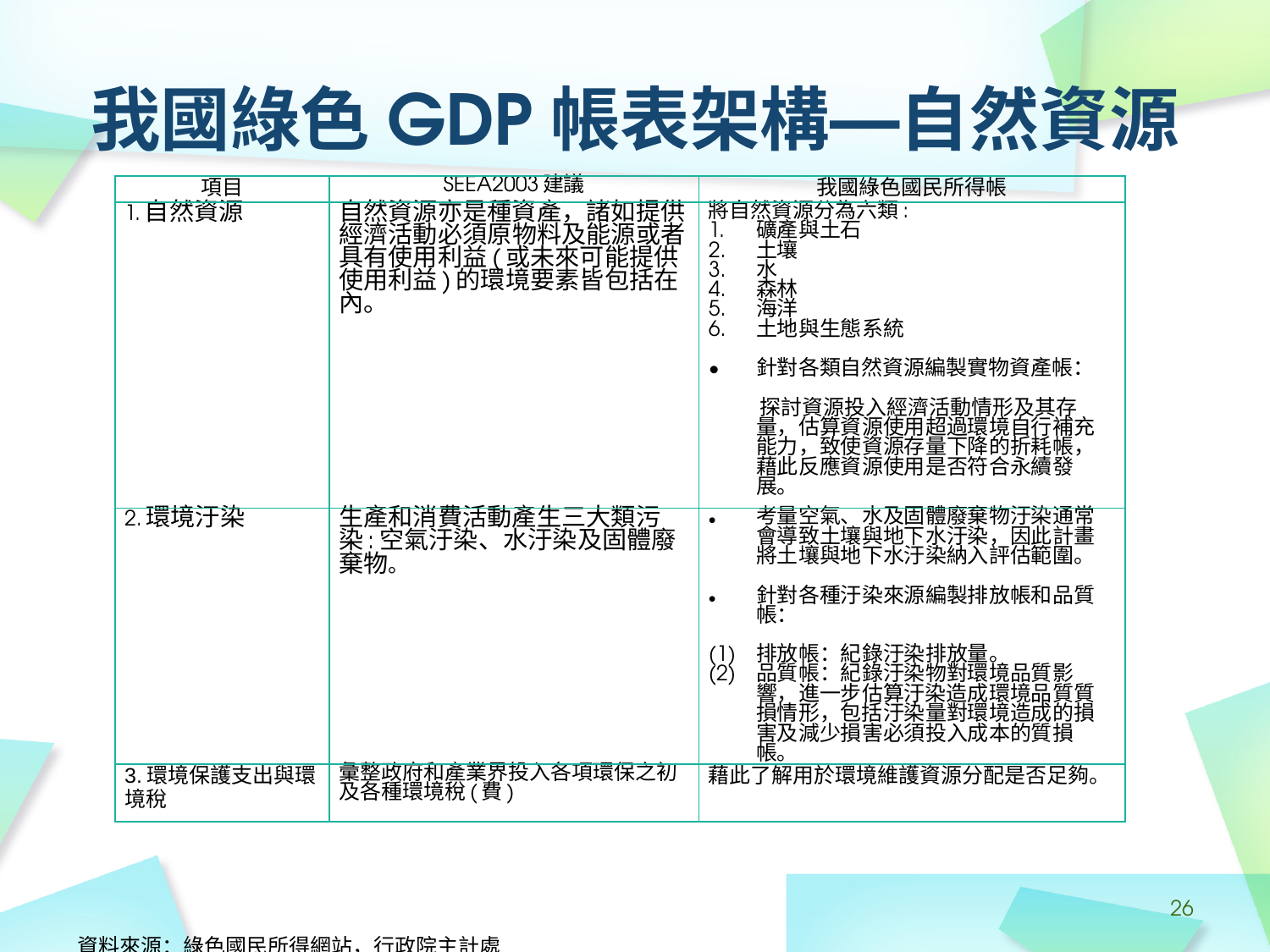

# 我國綠色GDP帳表架構—自然資源
| 項目 | SEEA2003建議 | 我國綠色國民所得帳 |
| --- | --- | --- |
| 1.自然資源 | 自然資源亦是種資產，諸如提供經濟活動必須原物料及能源或者具有使用利益(或未來可能提供使用利益)的環境要素皆包括在內。 | 將自然資源分為六類: 礦產與土石 土壤 水 森林 海洋 土地與生態系統 針對各類自然資源編製實物資產帳： 探討資源投入經濟活動情形及其存量，估算資源使用超過環境自行補充能力，致使資源存量下降的折耗帳，藉此反應資源使用是否符合永續發展。 |
| 2.環境汙染 | 生產和消費活動產生三大類污染:空氣汙染、水汙染及固體廢棄物。 | 考量空氣、水及固體廢棄物汙染通常會導致土壤與地下水汙染，因此計畫將土壤與地下水汙染納入評估範圍。 針對各種汙染來源編製排放帳和品質帳： 排放帳：紀錄汙染排放量。 品質帳：紀錄汙染物對環境品質影響，進一步估算汙染造成環境品質質損情形，包括汙染量對環境造成的損害及減少損害必須投入成本的質損帳。 |
| 3.環境保護支出與環境稅 | 彙整政府和產業界投入各項環保之初及各種環境稅(費) | 藉此了解用於環境維護資源分配是否足夠。 |
26
資料來源：綠色國民所得網站，行政院主計處